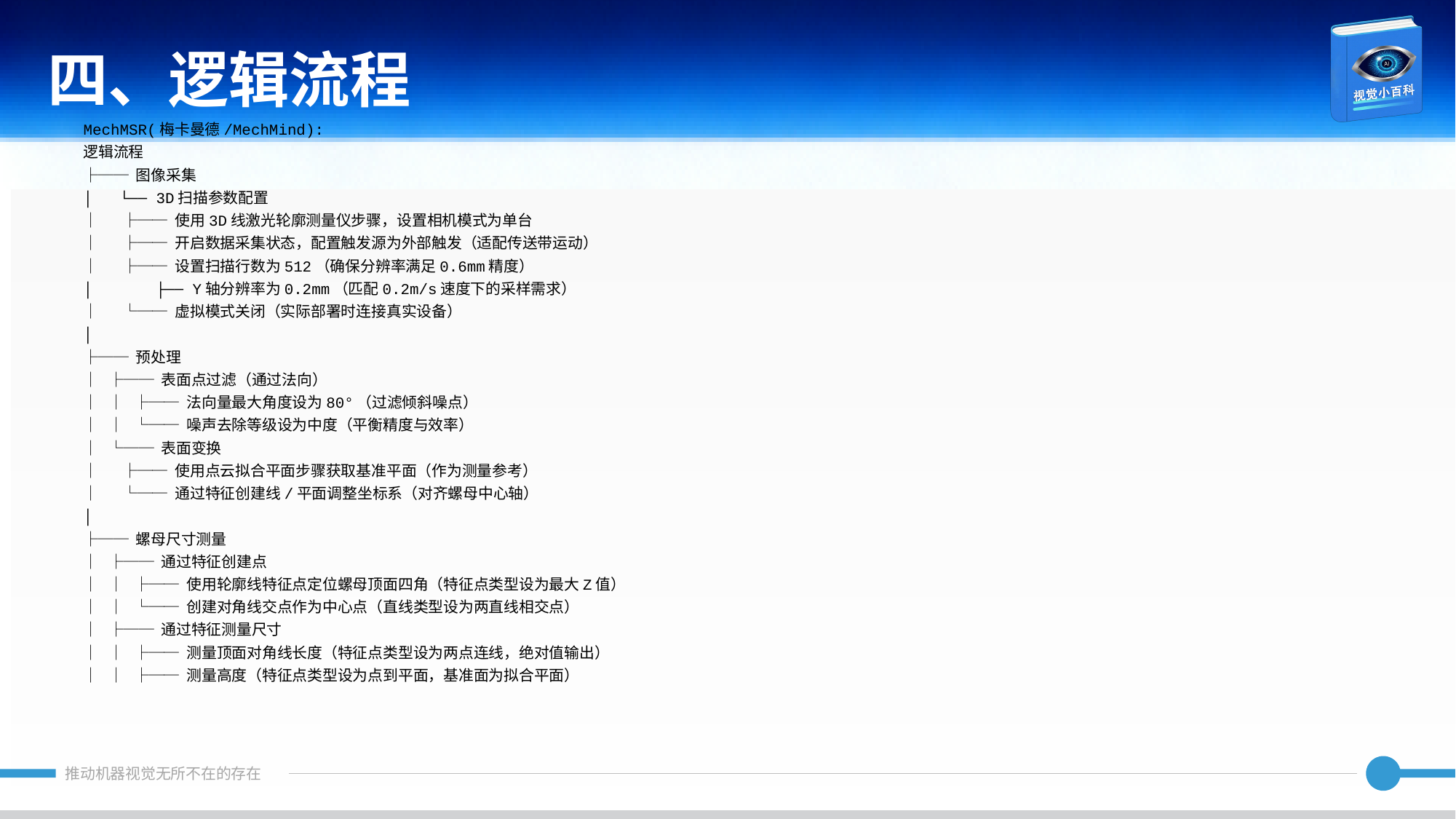

四、逻辑流程

MechMSR(梅卡曼德/MechMind):
逻辑流程
├── 图像采集
│   └── 3D扫描参数配置
│       ├── 使用3D线激光轮廓测量仪步骤，设置相机模式为单台
│       ├── 开启数据采集状态，配置触发源为外部触发（适配传送带运动）
│       ├── 设置扫描行数为512（确保分辨率满足0.6mm精度）
│       ├── Y轴分辨率为0.2mm（匹配0.2m/s速度下的采样需求）
│       └── 虚拟模式关闭（实际部署时连接真实设备）
│
├── 预处理
│   ├── 表面点过滤（通过法向）
│   │   ├── 法向量最大角度设为80°（过滤倾斜噪点）
│   │   └── 噪声去除等级设为中度（平衡精度与效率）
│   └── 表面变换
│       ├── 使用点云拟合平面步骤获取基准平面（作为测量参考）
│       └── 通过特征创建线/平面调整坐标系（对齐螺母中心轴）
│
├── 螺母尺寸测量
│   ├── 通过特征创建点
│   │   ├── 使用轮廓线特征点定位螺母顶面四角（特征点类型设为最大Z值）
│   │   └── 创建对角线交点作为中心点（直线类型设为两直线相交点）
│   ├── 通过特征测量尺寸
│   │   ├── 测量顶面对角线长度（特征点类型设为两点连线，绝对值输出）
│   │   ├── 测量高度（特征点类型设为点到平面，基准面为拟合平面）
8